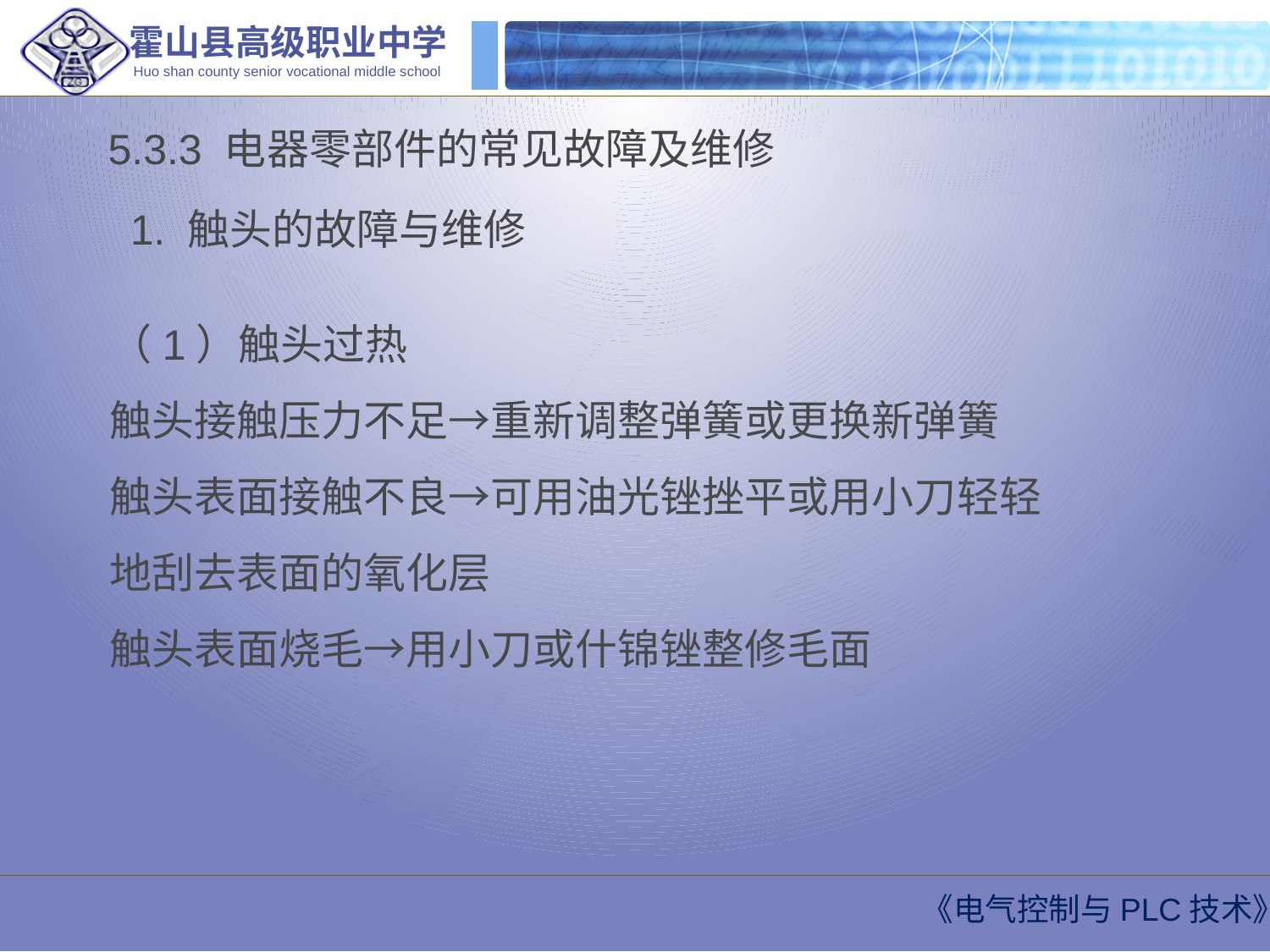

5.3.3 电器零部件的常见故障及维修
1. 触头的故障与维修
（1）触头过热
触头接触压力不足→重新调整弹簧或更换新弹簧
触头表面接触不良→可用油光锉挫平或用小刀轻轻地刮去表面的氧化层
触头表面烧毛→用小刀或什锦锉整修毛面